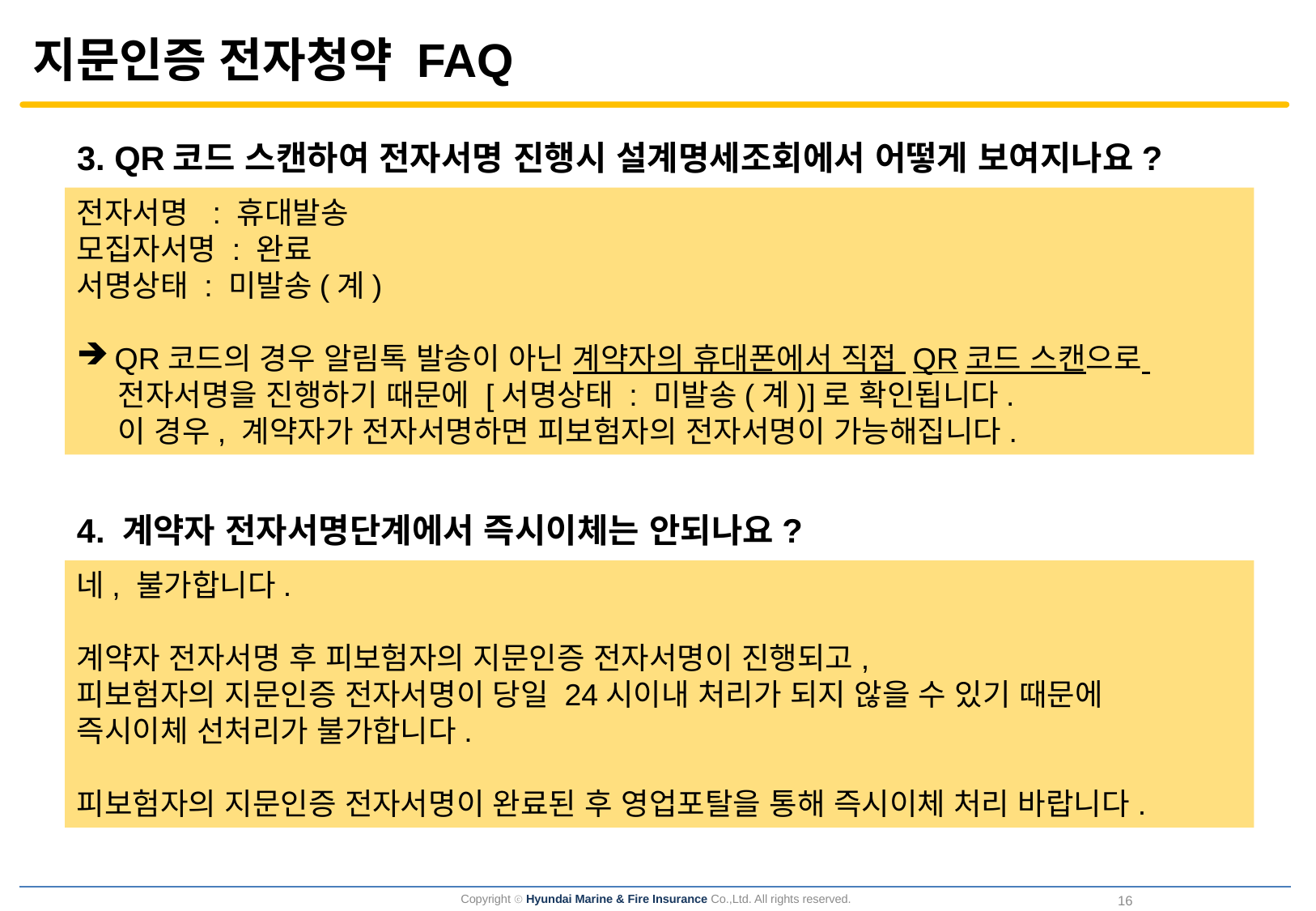

지문인증 전자청약 FAQ

3. QR코드 스캔하여 전자서명 진행시 설계명세조회에서 어떻게 보여지나요?
전자서명  : 휴대발송
모집자서명 : 완료
서명상태 : 미발송(계)

QR코드의 경우 알림톡 발송이 아닌 계약자의 휴대폰에서 직접 QR코드 스캔으로
    전자서명을 진행하기 때문에 [서명상태 : 미발송(계)]로 확인됩니다.
    이 경우, 계약자가 전자서명하면 피보험자의 전자서명이 가능해집니다.
4. 계약자 전자서명단계에서 즉시이체는 안되나요?
네, 불가합니다.

계약자 전자서명 후 피보험자의 지문인증 전자서명이 진행되고,
피보험자의 지문인증 전자서명이 당일 24시이내 처리가 되지 않을 수 있기 때문에
즉시이체 선처리가 불가합니다.

피보험자의 지문인증 전자서명이 완료된 후 영업포탈을 통해 즉시이체 처리 바랍니다.